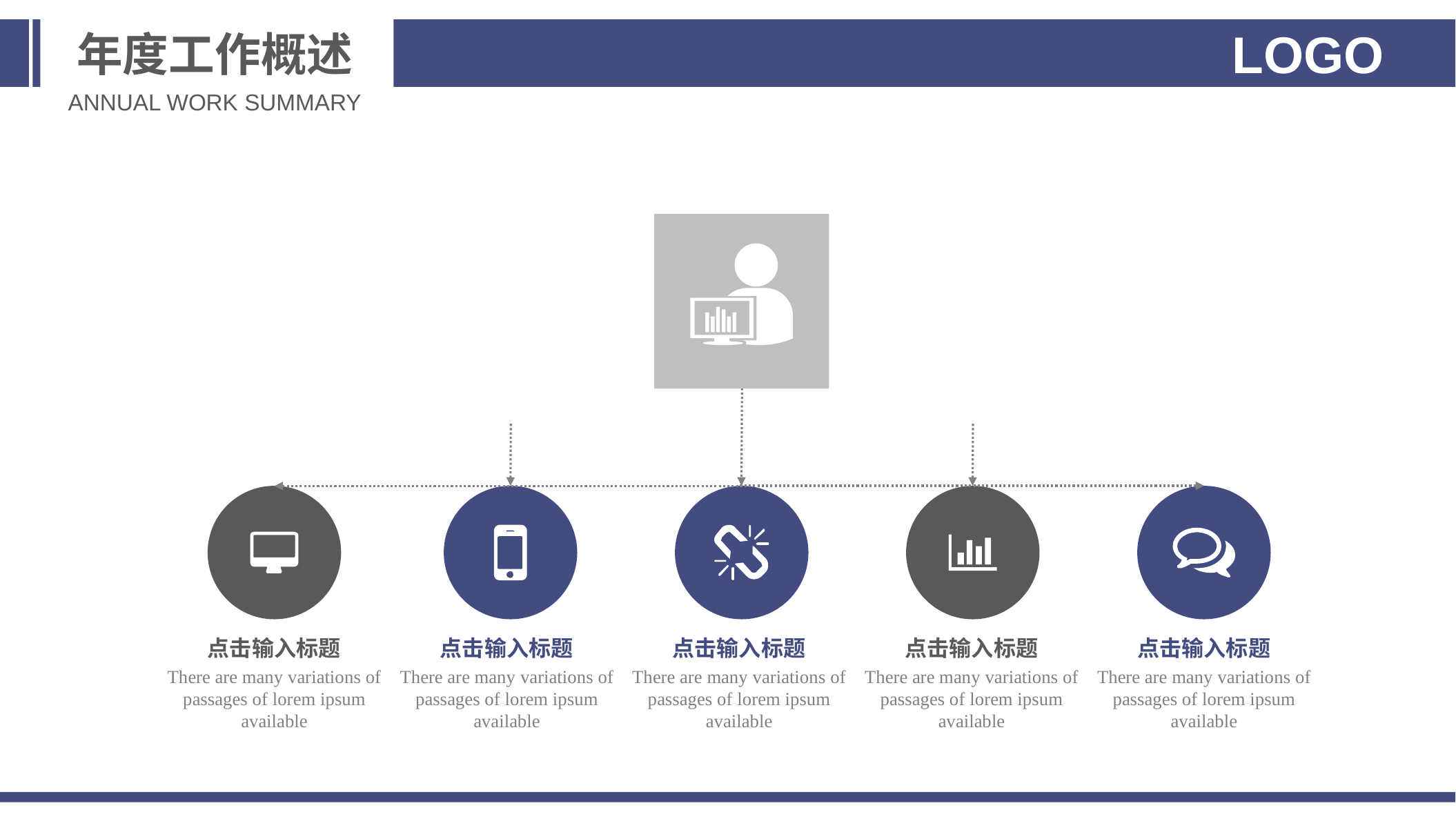

年度工作概述
LOGO
ANNUAL WORK SUMMARY

点击输入标题
There are many variations of passages of lorem ipsum available
点击输入标题
There are many variations of passages of lorem ipsum available
点击输入标题
There are many variations of passages of lorem ipsum available
点击输入标题
There are many variations of passages of lorem ipsum available
点击输入标题
There are many variations of passages of lorem ipsum available